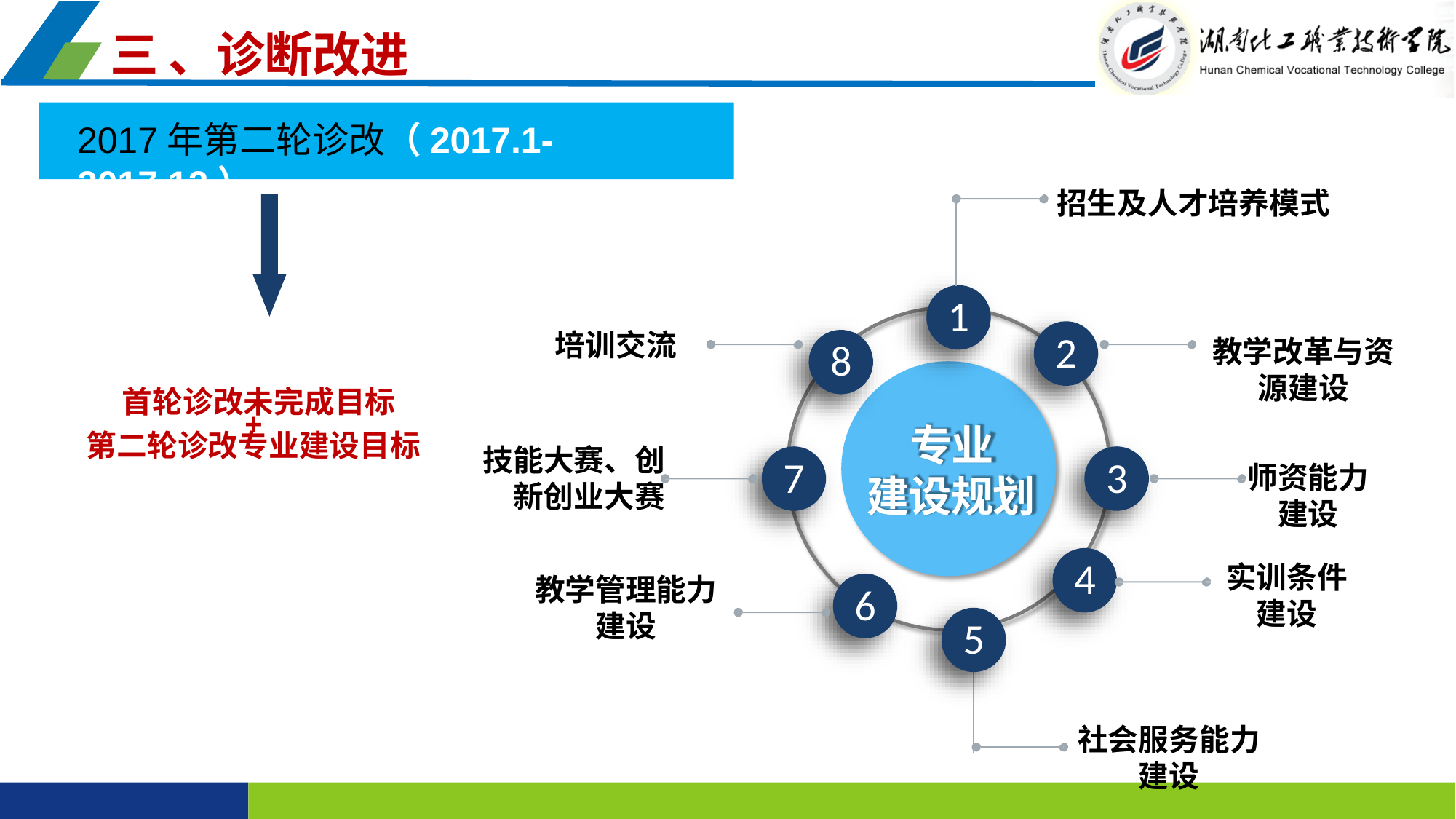

三 、诊断改进

2017年第二轮诊改（2017.1-2017.12）

招生及人才培养模式

          首轮诊改未完成目标
+
第二轮诊改专业建设目标

1

2
培训交流

教学改革与资 源建设
8

专业 建设规划

技能大赛、创新创业大赛

7
3

师资能力 建设

4

实训条件
建设
教学管理能力
建设

6

5

社会服务能力 建设